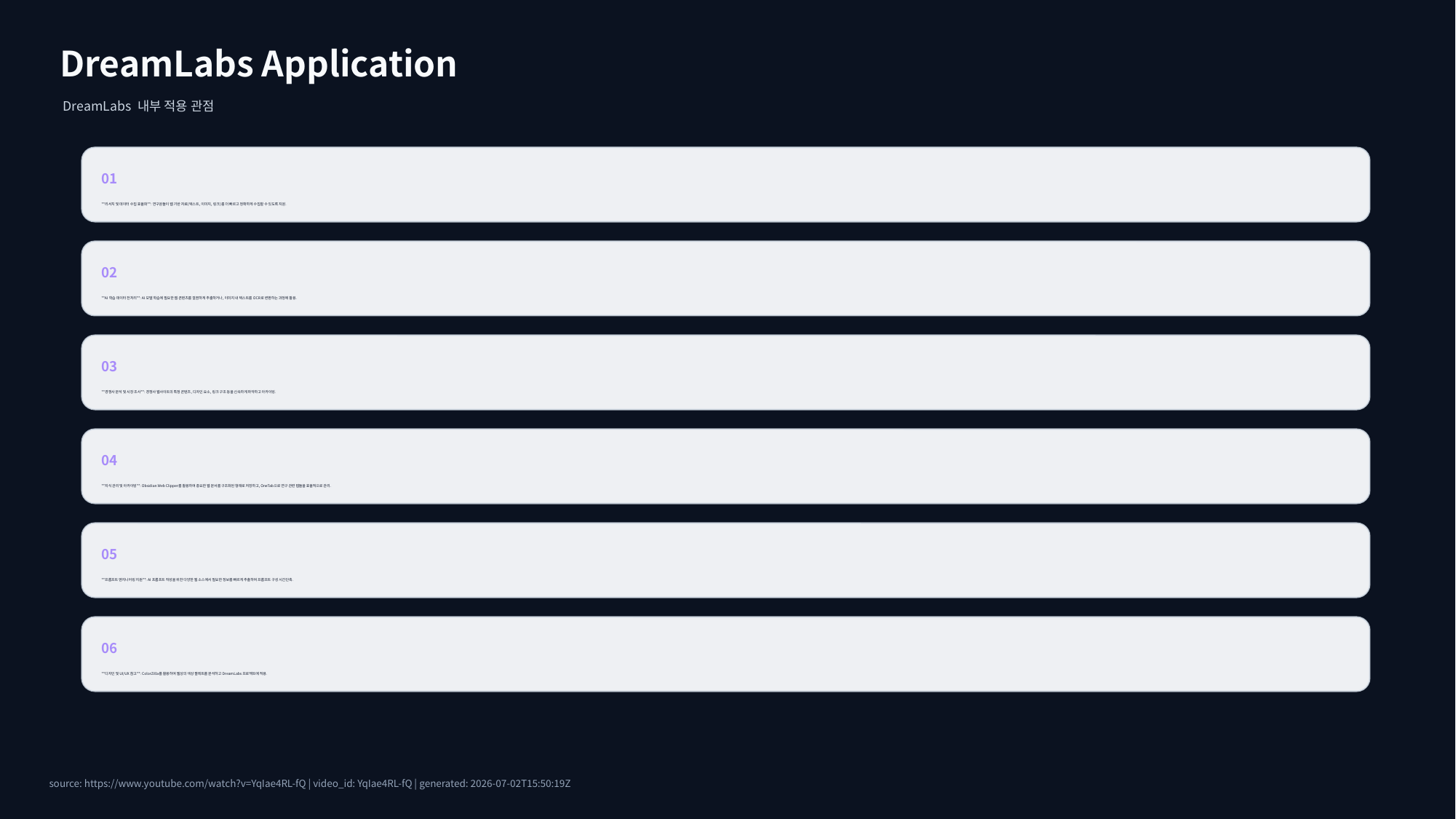

DreamLabs Application
DreamLabs 내부 적용 관점

01
**리서치 및 데이터 수집 효율화**: 연구원들이 웹 기반 자료(텍스트, 이미지, 링크)를 더 빠르고 정확하게 수집할 수 있도록 지원.

02
**AI 학습 데이터 전처리**: AI 모델 학습에 필요한 웹 콘텐츠를 깔끔하게 추출하거나, 이미지 내 텍스트를 OCR로 변환하는 과정에 활용.

03
**경쟁사 분석 및 시장 조사**: 경쟁사 웹사이트의 특정 콘텐츠, 디자인 요소, 링크 구조 등을 신속하게 파악하고 아카이빙.

04
**지식 관리 및 아카이빙**: Obsidian Web Clipper를 활용하여 중요한 웹 문서를 구조화된 형태로 저장하고, OneTab으로 연구 관련 탭들을 효율적으로 관리.

05
**프롬프트 엔지니어링 지원**: AI 프롬프트 작성을 위한 다양한 웹 소스에서 필요한 정보를 빠르게 추출하여 프롬프트 구성 시간 단축.

06
**디자인 및 UI/UX 참고**: ColorZilla를 활용하여 웹상의 색상 팔레트를 분석하고 DreamLabs 프로젝트에 적용.
source: https://www.youtube.com/watch?v=YqIae4RL-fQ | video_id: YqIae4RL-fQ | generated: 2026-07-02T15:50:19Z